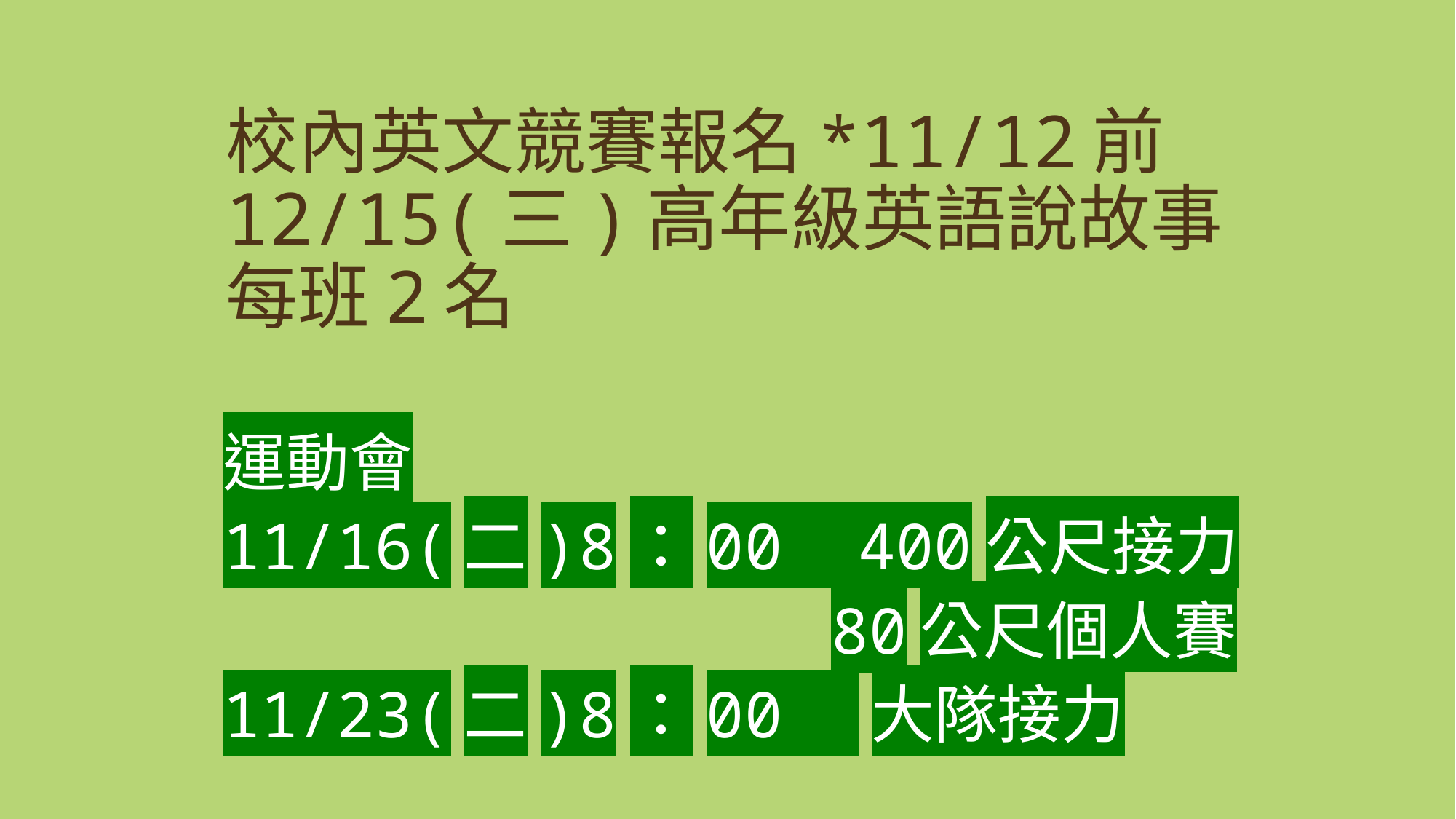

# 校內英文競賽報名*11/12前 12/15(三)高年級英語說故事 每班2名
運動會
11/16(二)8：00  400公尺接力
                80公尺個人賽
11/23(二)8：00  大隊接力